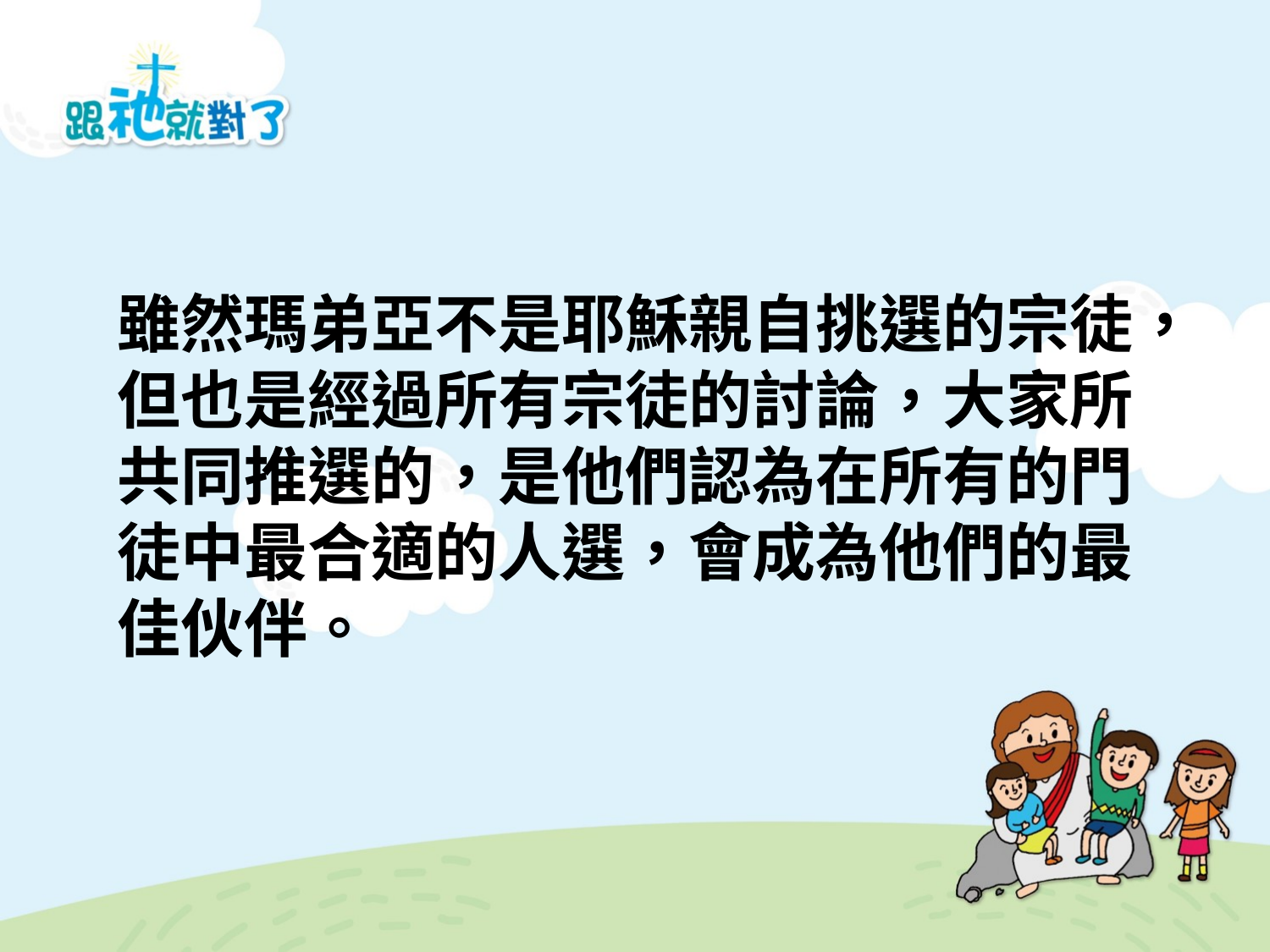

雖然瑪弟亞不是耶穌親自挑選的宗徒，但也是經過所有宗徒的討論，大家所共同推選的，是他們認為在所有的門徒中最合適的人選，會成為他們的最佳伙伴。